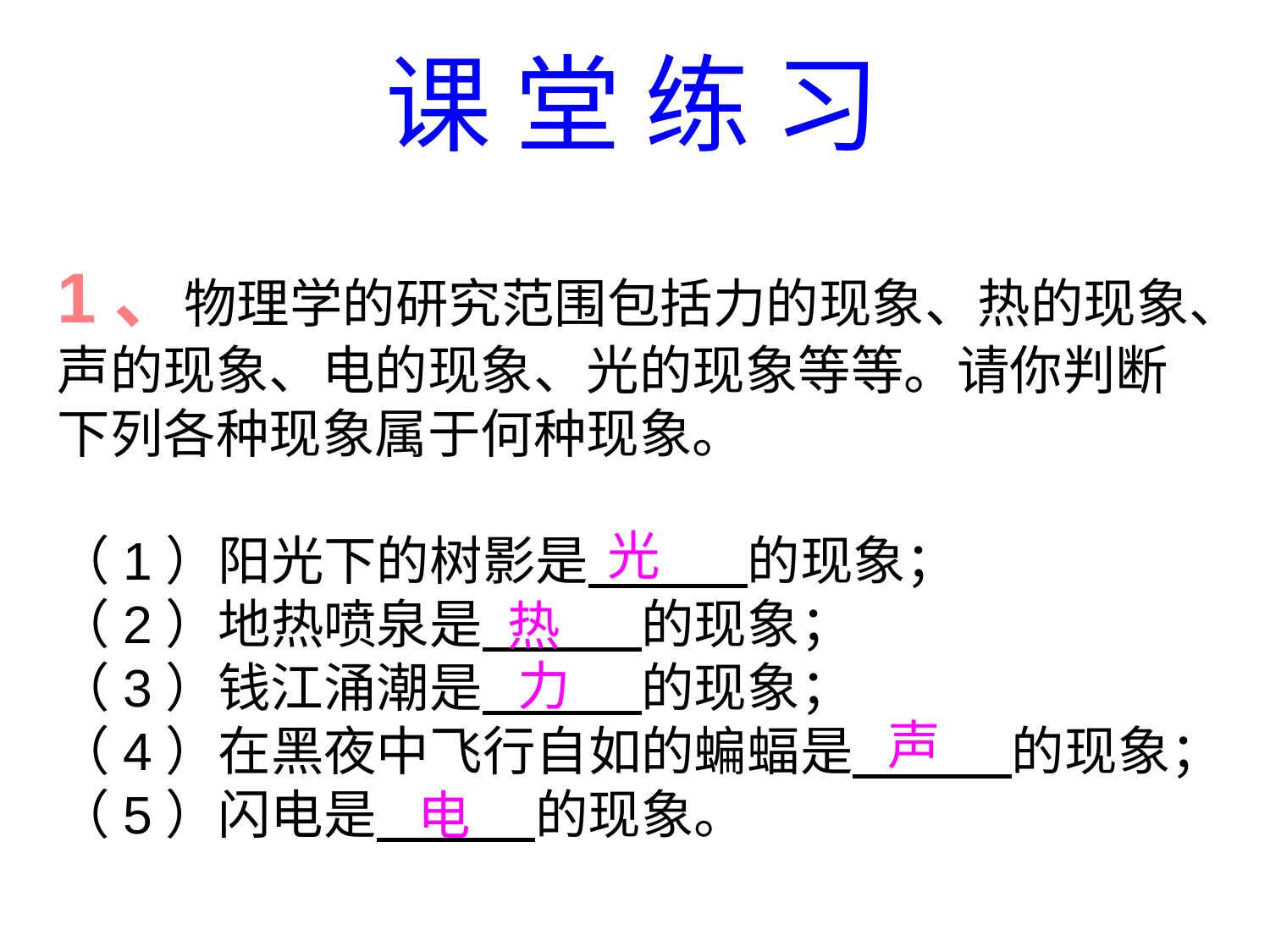

课 堂 练 习
1、物理学的研究范围包括力的现象、热的现象、声的现象、电的现象、光的现象等等。请你判断下列各种现象属于何种现象。

（1）阳光下的树影是　　　的现象；
（2）地热喷泉是　　　的现象；
（3）钱江涌潮是　　　的现象；
（4）在黑夜中飞行自如的蝙蝠是　　　的现象；
（5）闪电是　　　的现象。
光
热

力
声
电